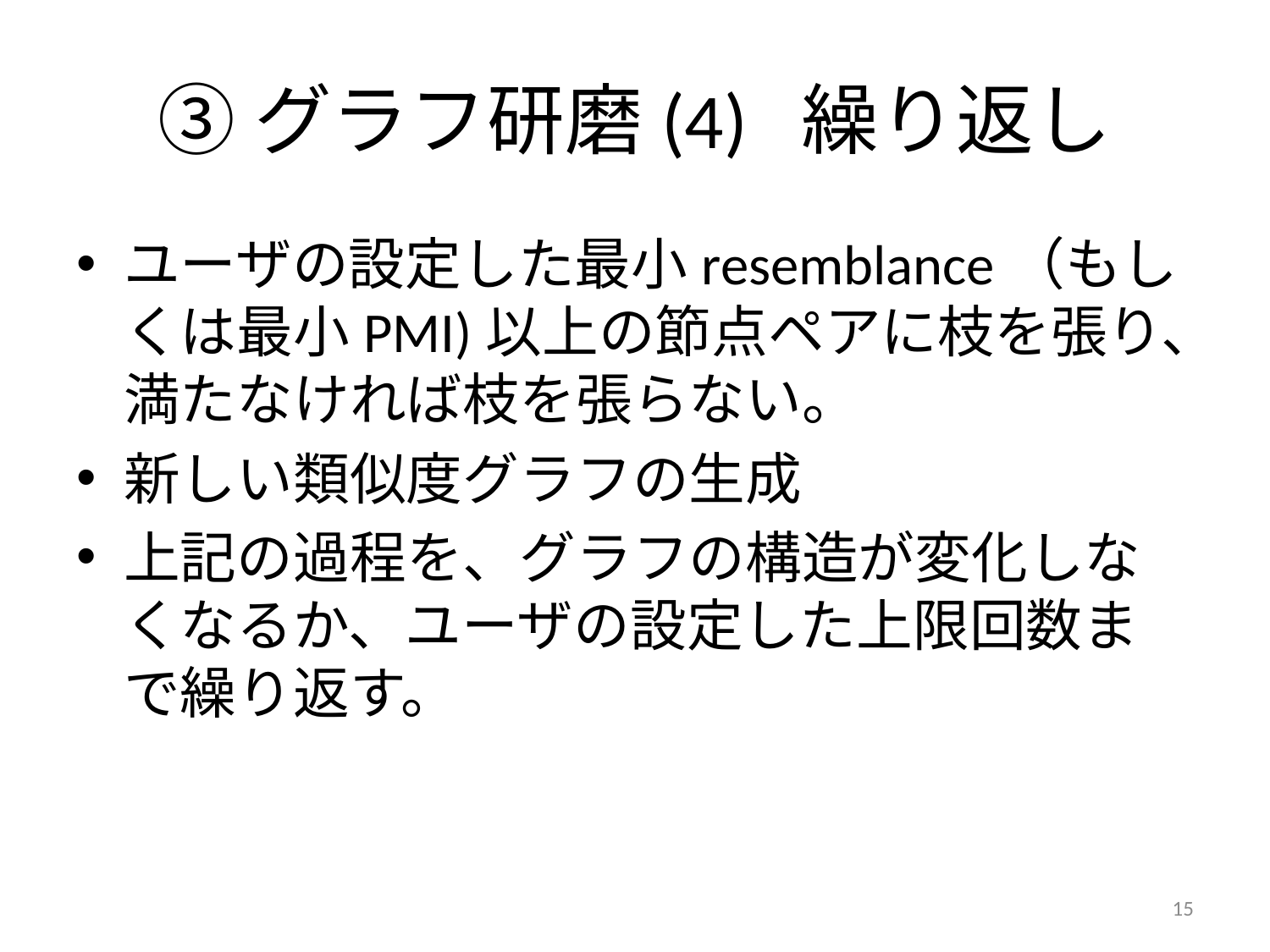

# ③グラフ研磨(4)  繰り返し
ユーザの設定した最小resemblance（もしくは最小PMI)以上の節点ペアに枝を張り、満たなければ枝を張らない。
新しい類似度グラフの生成
上記の過程を、グラフの構造が変化しなくなるか、ユーザの設定した上限回数まで繰り返す。
15